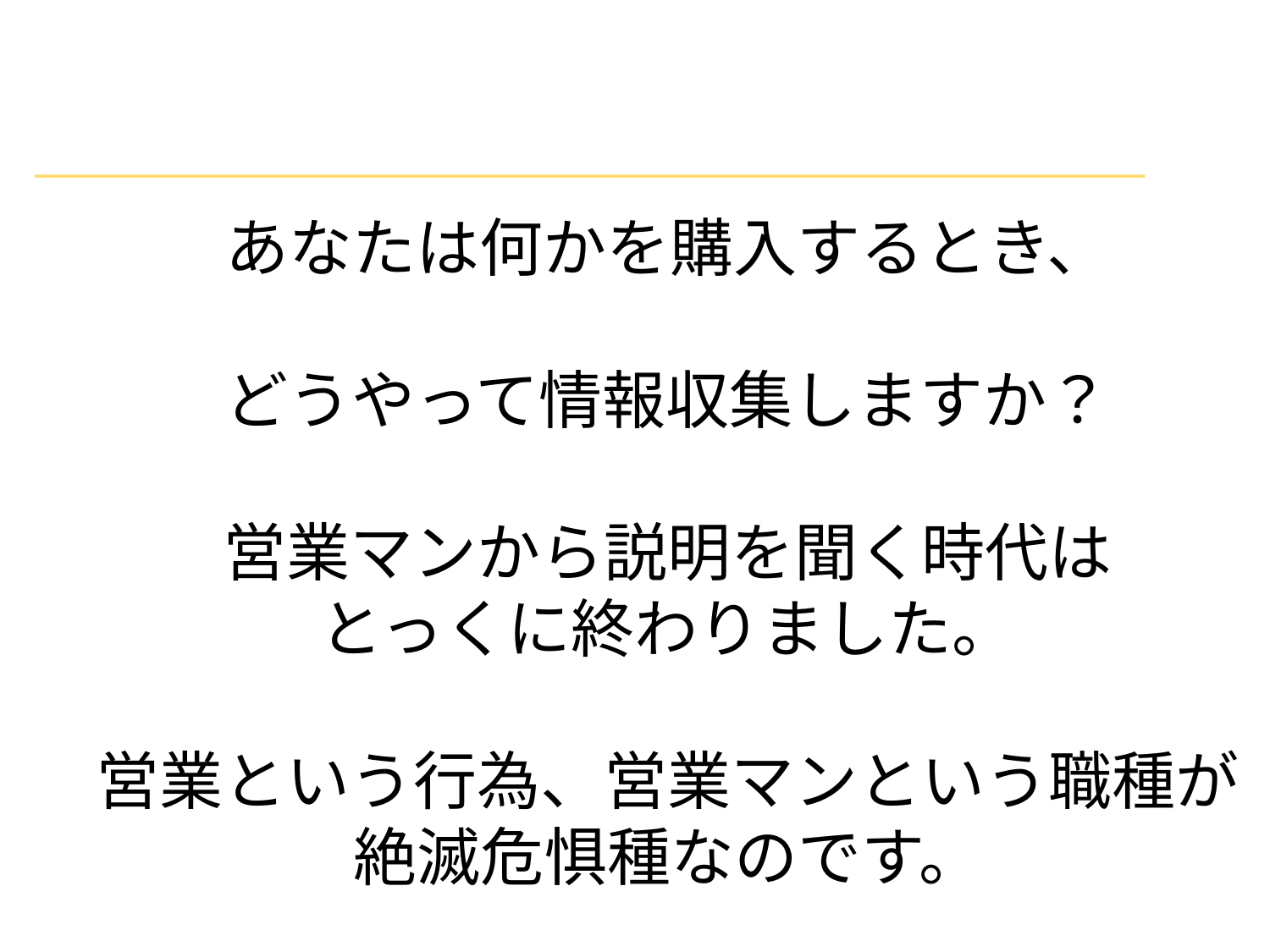

あなたは何かを購入するとき、

どうやって情報収集しますか？

営業マンから説明を聞く時代は
とっくに終わりました。

営業という行為、営業マンという職種が
絶滅危惧種なのです。